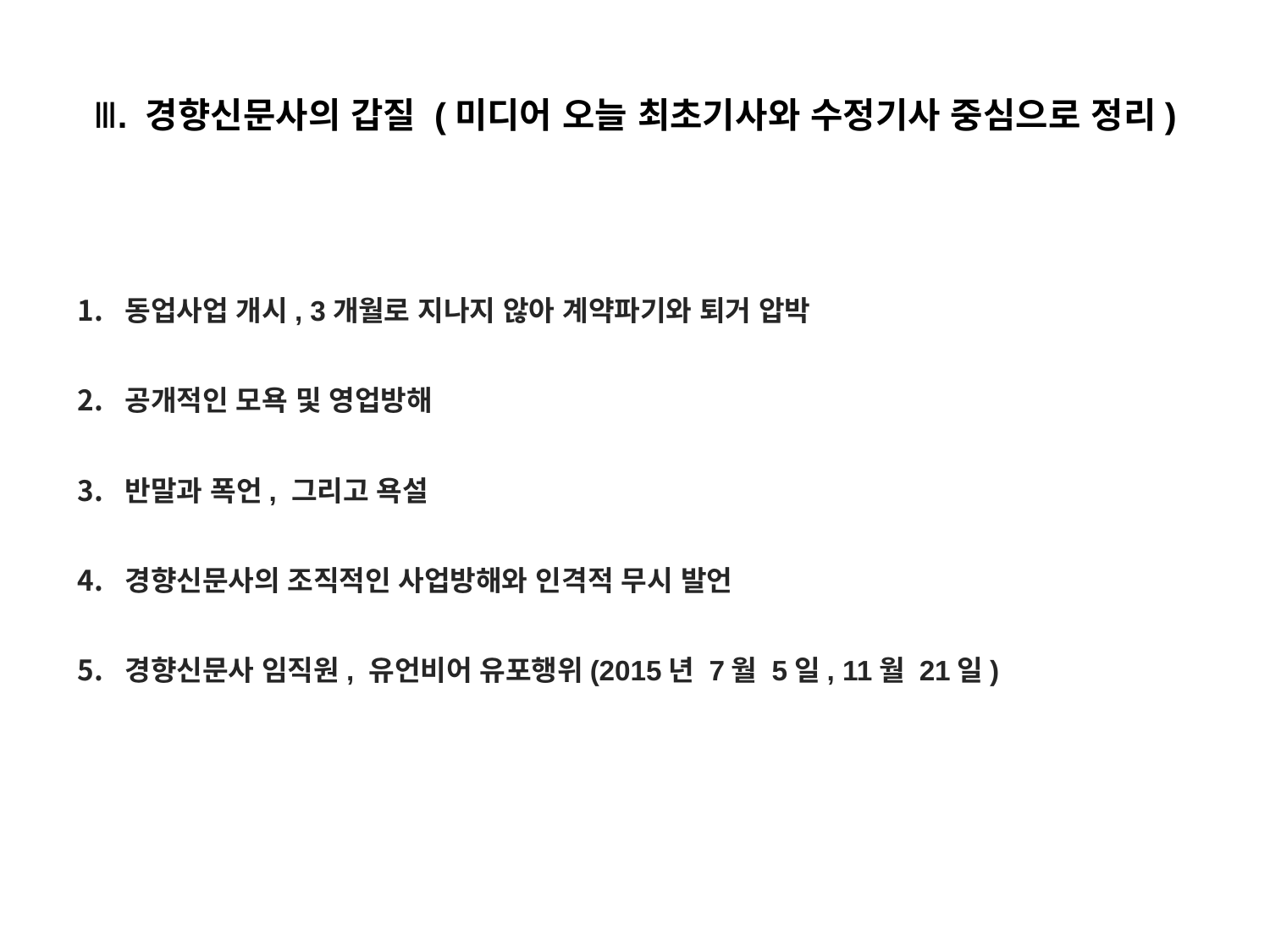

Ⅲ. 경향신문사의 갑질 (미디어 오늘 최초기사와 수정기사 중심으로 정리)
동업사업 개시, 3개월로 지나지 않아 계약파기와 퇴거 압박
공개적인 모욕 및 영업방해
반말과 폭언, 그리고 욕설
경향신문사의 조직적인 사업방해와 인격적 무시 발언
경향신문사 임직원, 유언비어 유포행위(2015년 7월 5일, 11월 21일)